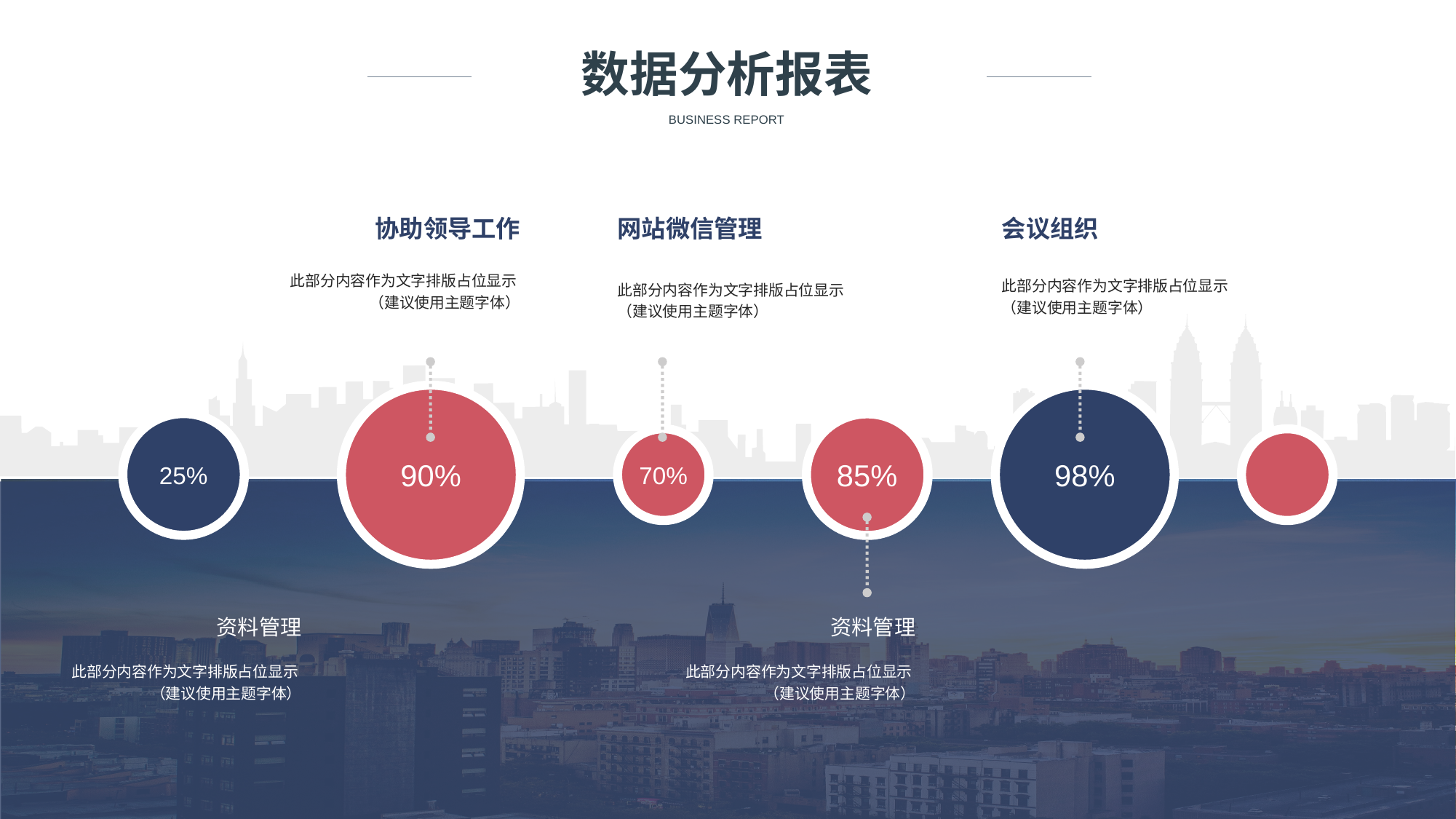

数据分析报表
BUSINESS REPORT
协助领导工作
网站微信管理
会议组织
此部分内容作为文字排版占位显示
（建议使用主题字体）
此部分内容作为文字排版占位显示
（建议使用主题字体）
此部分内容作为文字排版占位显示
（建议使用主题字体）

90%
98%
25%
85%
70%

资料管理
资料管理
此部分内容作为文字排版占位显示
（建议使用主题字体）
此部分内容作为文字排版占位显示
（建议使用主题字体）